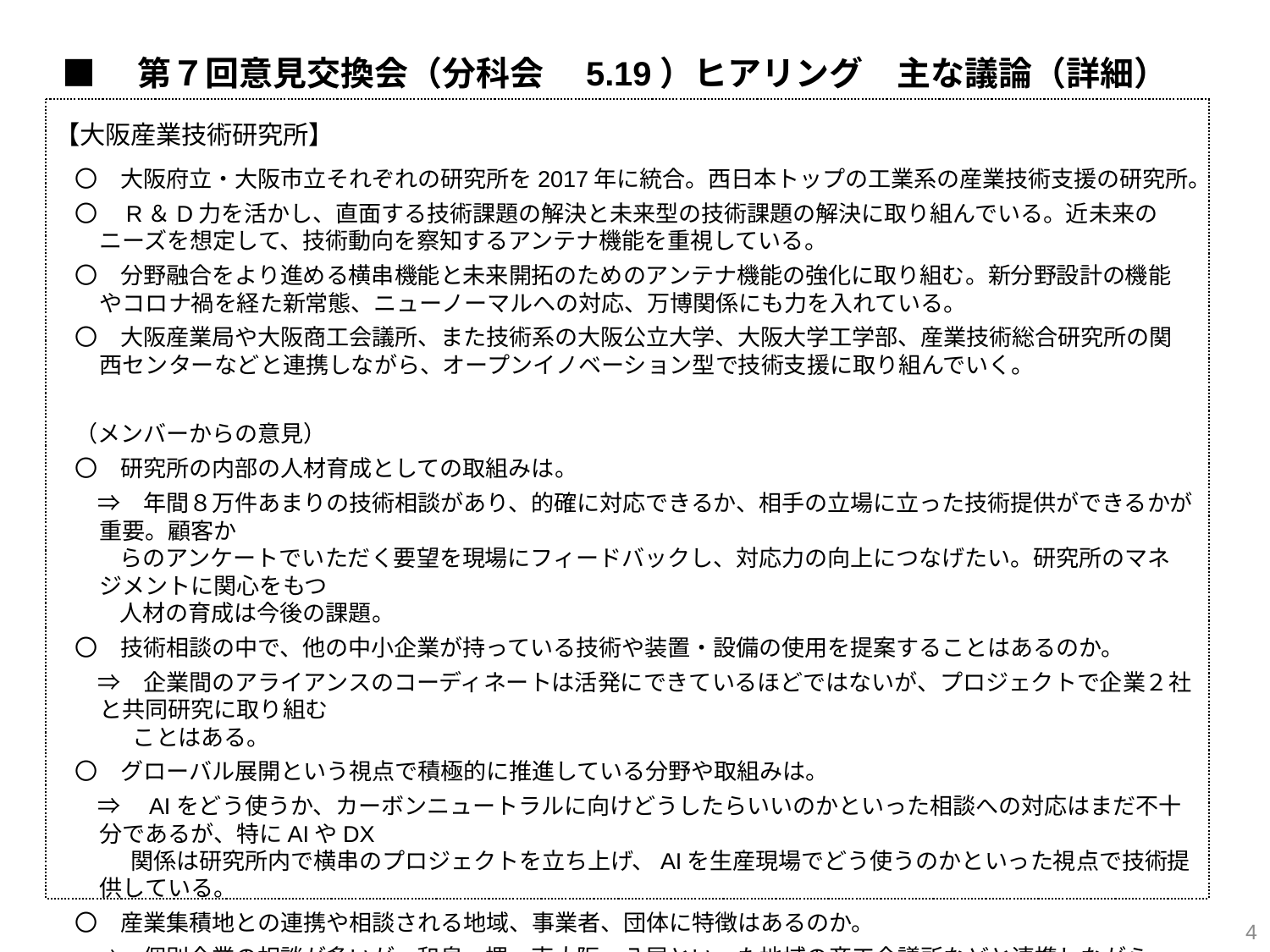

■　第７回意見交換会（分科会　5.19）ヒアリング　主な議論（詳細）

【大阪産業技術研究所】
〇　大阪府立・大阪市立それぞれの研究所を2017年に統合。西日本トップの工業系の産業技術支援の研究所。
〇　R＆D力を活かし、直面する技術課題の解決と未来型の技術課題の解決に取り組んでいる。近未来のニーズを想定して、技術動向を察知するアンテナ機能を重視している。
〇　分野融合をより進める横串機能と未来開拓のためのアンテナ機能の強化に取り組む。新分野設計の機能やコロナ禍を経た新常態、ニューノーマルへの対応、万博関係にも力を入れている。
〇　大阪産業局や大阪商工会議所、また技術系の大阪公立大学、大阪大学工学部、産業技術総合研究所の関西センターなどと連携しながら、オープンイノベーション型で技術支援に取り組んでいく。

（メンバーからの意見）
〇　研究所の内部の人材育成としての取組みは。
　⇒　年間８万件あまりの技術相談があり、的確に対応できるか、相手の立場に立った技術提供ができるかが重要。顧客か
    らのアンケートでいただく要望を現場にフィードバックし、対応力の向上につなげたい。研究所のマネジメントに関心をもつ
    人材の育成は今後の課題。
〇　技術相談の中で、他の中小企業が持っている技術や装置・設備の使用を提案することはあるのか。
　⇒　企業間のアライアンスのコーディネートは活発にできているほどではないが、プロジェクトで企業２社と共同研究に取り組む
  　ことはある。
〇　グローバル展開という視点で積極的に推進している分野や取組みは。
　⇒　AIをどう使うか、カーボンニュートラルに向けどうしたらいいのかといった相談への対応はまだ不十分であるが、特にAIやDX
    関係は研究所内で横串のプロジェクトを立ち上げ、AIを生産現場でどう使うのかといった視点で技術提供している。
〇　産業集積地との連携や相談される地域、事業者、団体に特徴はあるのか。
　⇒　個別企業の相談が多いが、和泉、堺、東大阪、八尾といった地域の商工会議所などと連携しながら、地域や業界団体
    からの要望にも積極的に対応している。
4